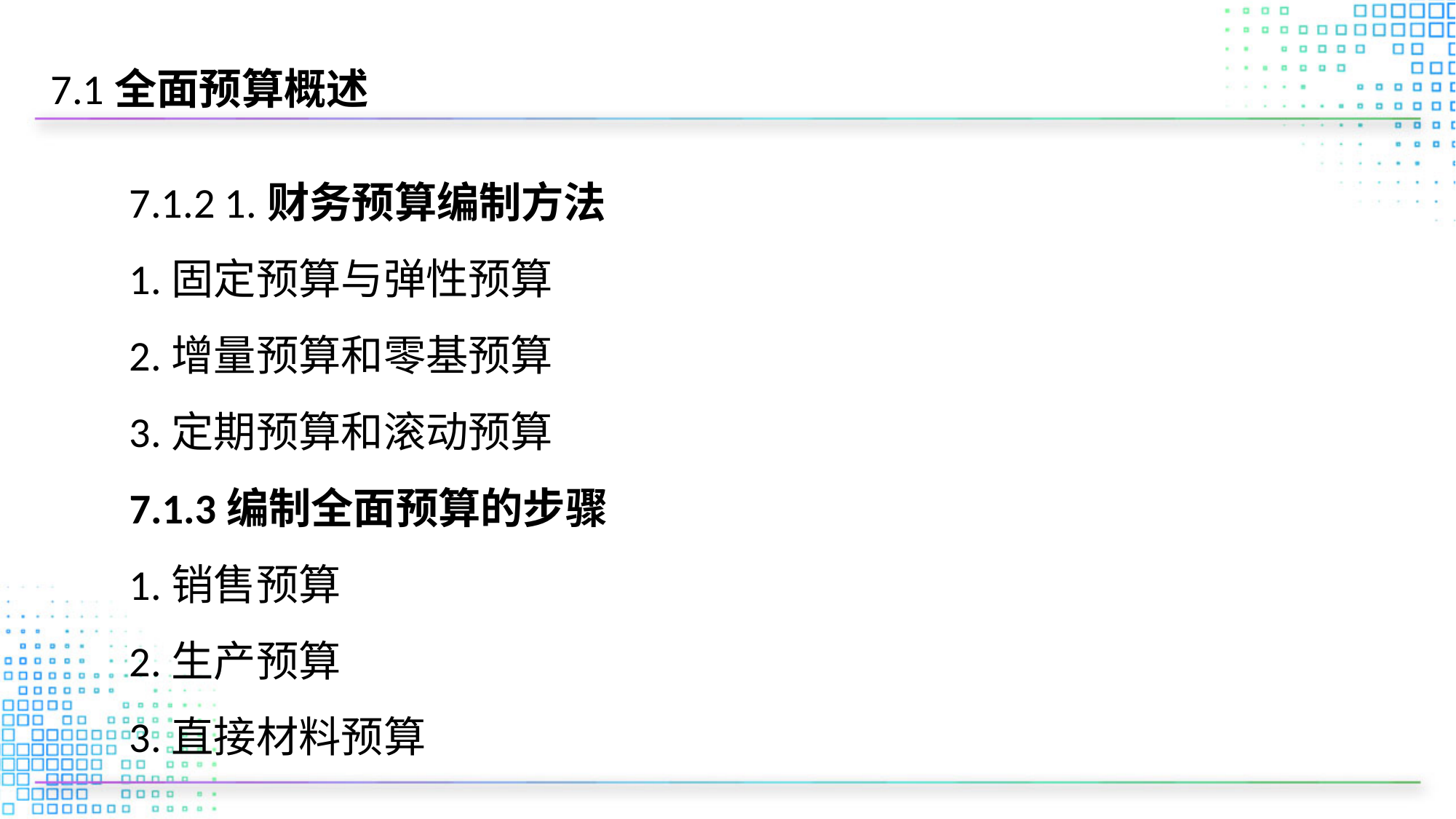

# 7.1全面预算概述
7.1.2 1.财务预算编制方法
1.固定预算与弹性预算
2.增量预算和零基预算
3.定期预算和滚动预算
7.1.3编制全面预算的步骤
1.销售预算
2.生产预算
3.直接材料预算